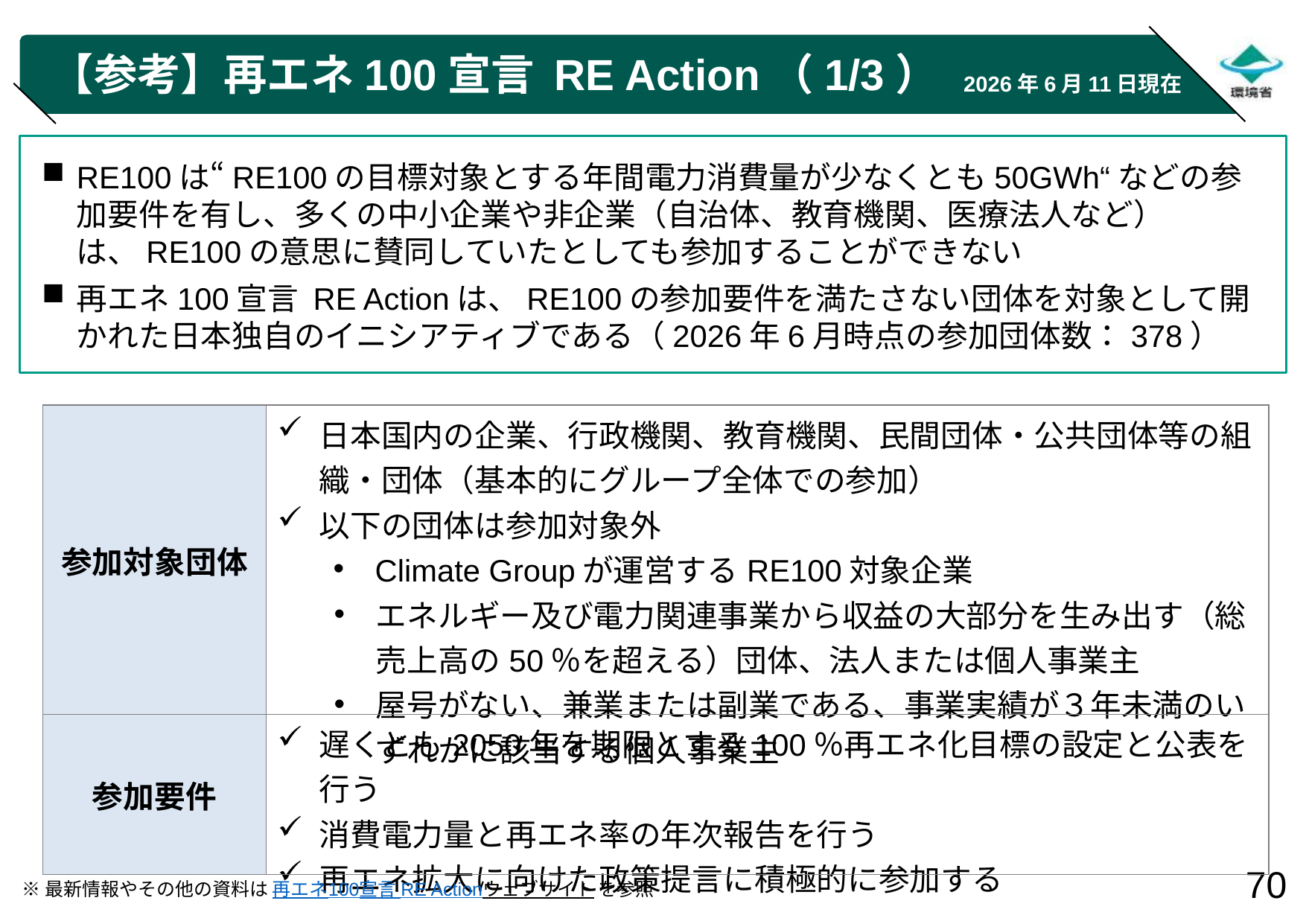

# 【参考】再エネ100宣言 RE Action（1/3）
2026年6月11日現在
RE100は“RE100の目標対象とする年間電力消費量が少なくとも50GWh“などの参加要件を有し、多くの中小企業や非企業（自治体、教育機関、医療法人など）は、RE100の意思に賛同していたとしても参加することができない
再エネ100宣言 RE Actionは、RE100の参加要件を満たさない団体を対象として開かれた日本独自のイニシアティブである（2026年6月時点の参加団体数：378）
| 参加対象団体 | 日本国内の企業、行政機関、教育機関、民間団体・公共団体等の組織・団体（基本的にグループ全体での参加） 以下の団体は参加対象外 Climate Groupが運営するRE100対象企業 エネルギー及び電力関連事業から収益の大部分を生み出す（総売上高の50％を超える）団体、法人または個人事業主 屋号がない、兼業または副業である、事業実績が３年未満のいずれかに該当する個人事業主 |
| --- | --- |
| 参加要件 | 遅くとも2050年を期限とする100％再エネ化目標の設定と公表を行う 消費電力量と再エネ率の年次報告を行う 再エネ拡大に向けた政策提言に積極的に参加する |
※最新情報やその他の資料は 再エネ100宣言 RE Actionウェブサイト を参照